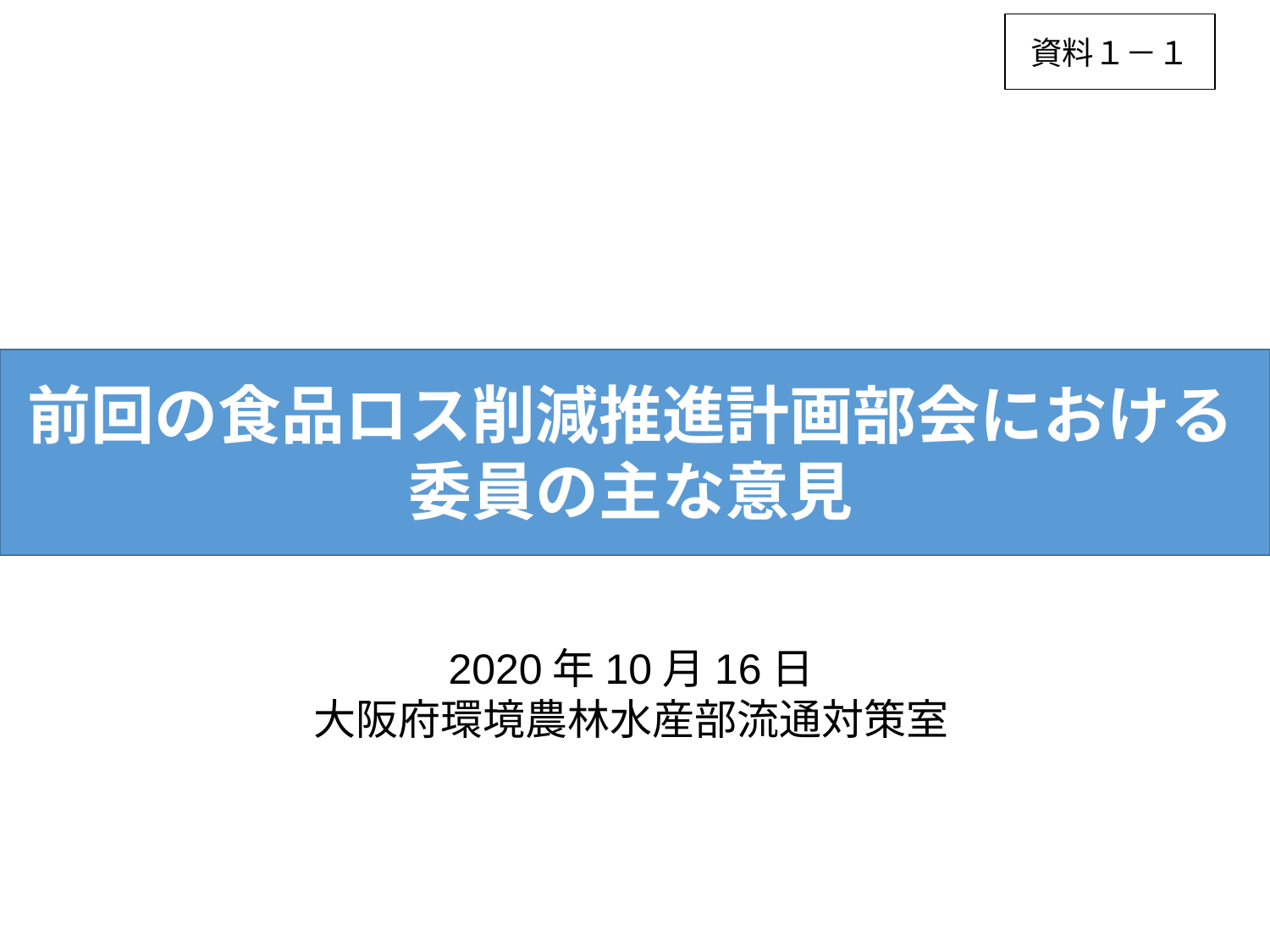

資料１－１

前回の食品ロス削減推進計画部会における
委員の主な意見
2020年10月16日
大阪府環境農林水産部流通対策室